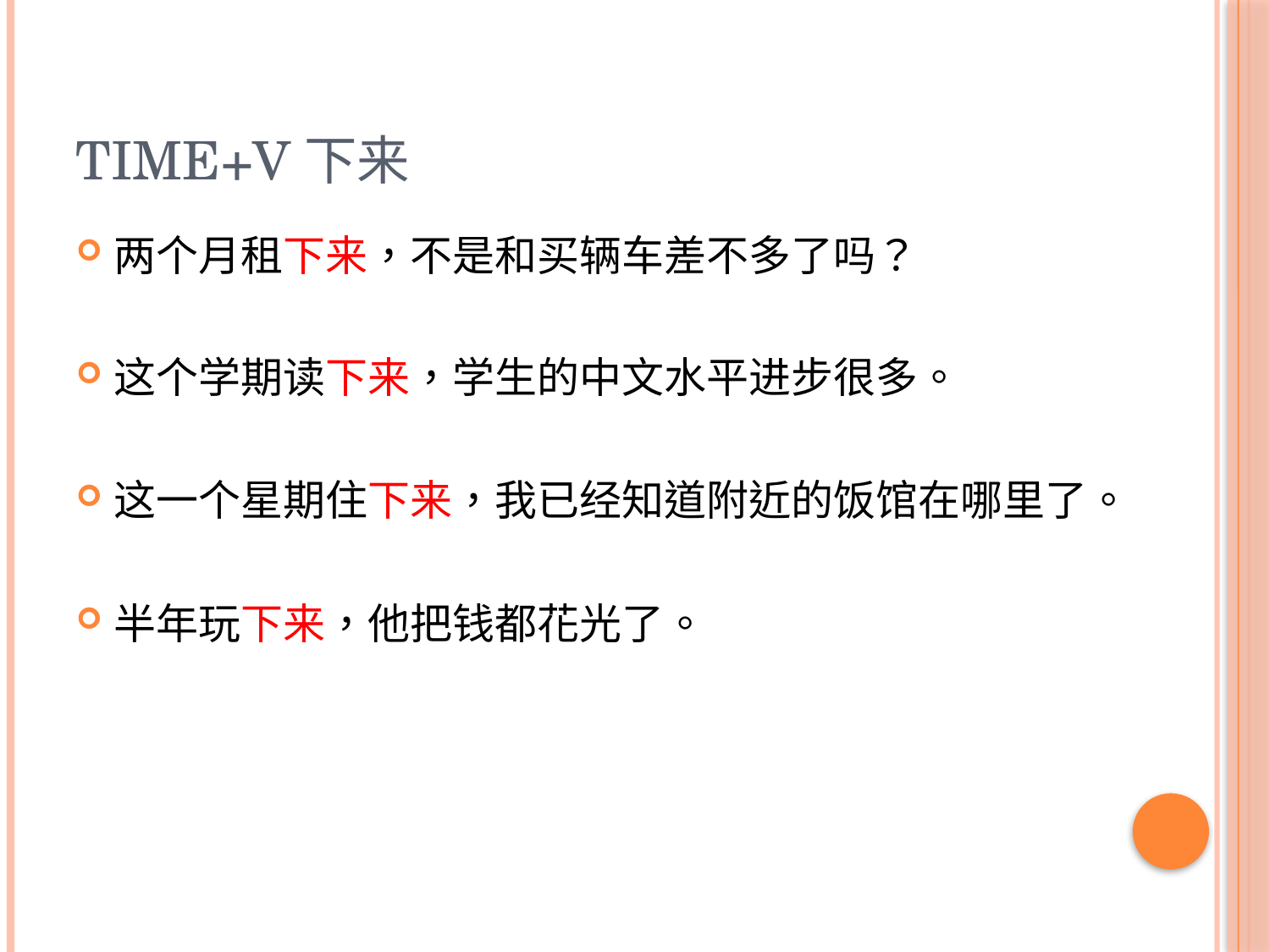

# TIME+V下来
两个月租下来，不是和买辆车差不多了吗？

这个学期读下来，学生的中文水平进步很多。

这一个星期住下来，我已经知道附近的饭馆在哪里了。

半年玩下来，他把钱都花光了。